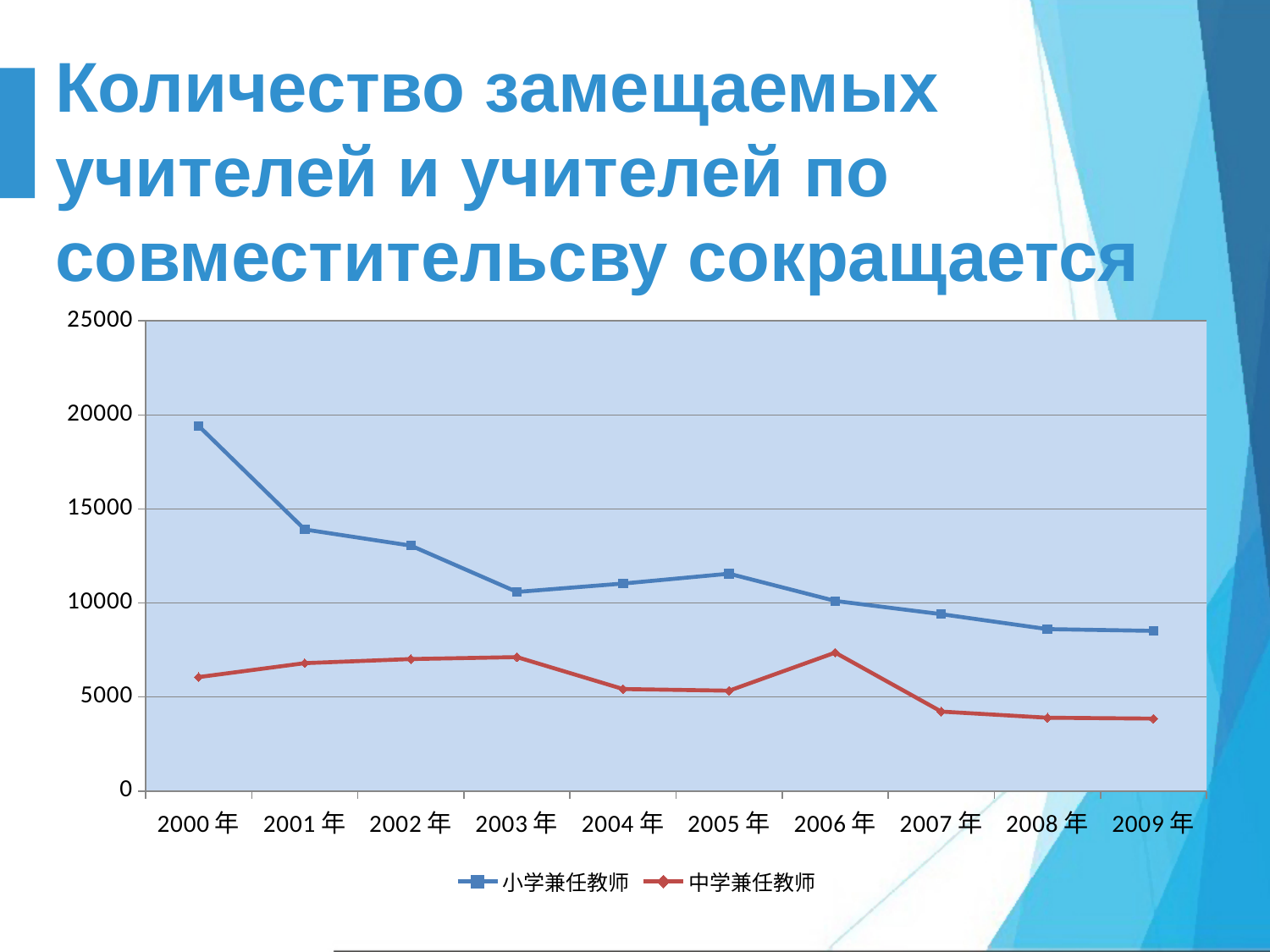

# Количество замещаемых учителей и учителей по совместительсву сокращается

### Chart

| Category | 小学兼任教师 | 中学兼任教师 |
|---|---|---|
| 2000年 | 19412.0 | 6055.0 |
| 2001年 | 13908.0 | 6797.0 |
| 2002年 | 13048.0 | 7015.0 |
| 2003年 | 10587.0 | 7118.0 |
| 2004年 | 11033.0 | 5420.0 |
| 2005年 | 11556.0 | 5334.0 |
| 2006年 | 10106.0 | 7359.0 |
| 2007年 | 9401.0 | 4224.0 |
| 2008年 | 8606.0 | 3897.0 |
| 2009年 | 8514.0 | 3847.0 |